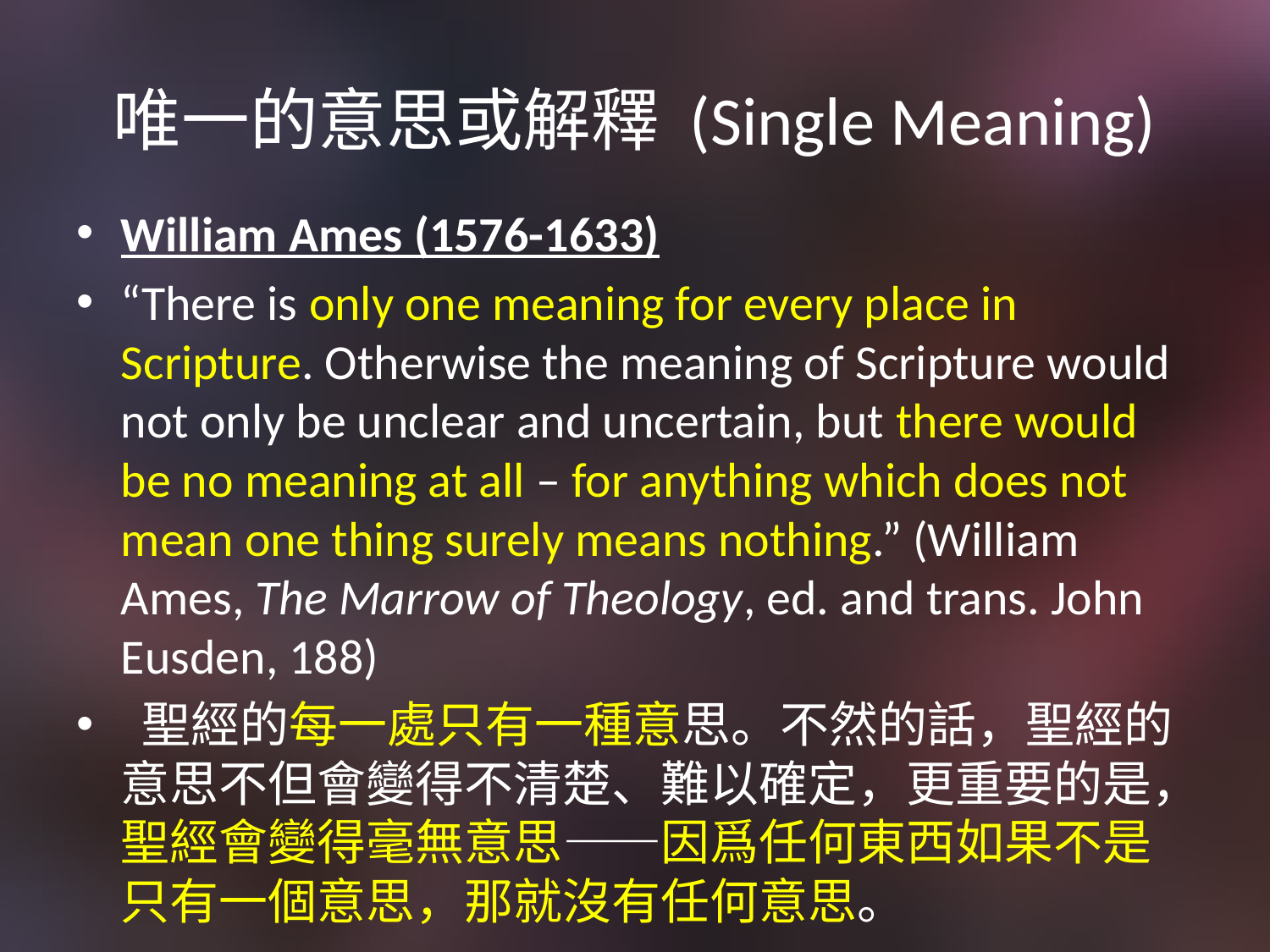

# 唯一的意思或解釋 (Single Meaning)
William Ames (1576-1633)
“There is only one meaning for every place in Scripture. Otherwise the meaning of Scripture would not only be unclear and uncertain, but there would be no meaning at all – for anything which does not mean one thing surely means nothing.” (William Ames, The Marrow of Theology, ed. and trans. John Eusden, 188)
 聖經的每一處只有一種意思。不然的話，聖經的意思不但會變得不清楚、難以確定，更重要的是，聖經會變得毫無意思——因爲任何東西如果不是只有一個意思，那就沒有任何意思。